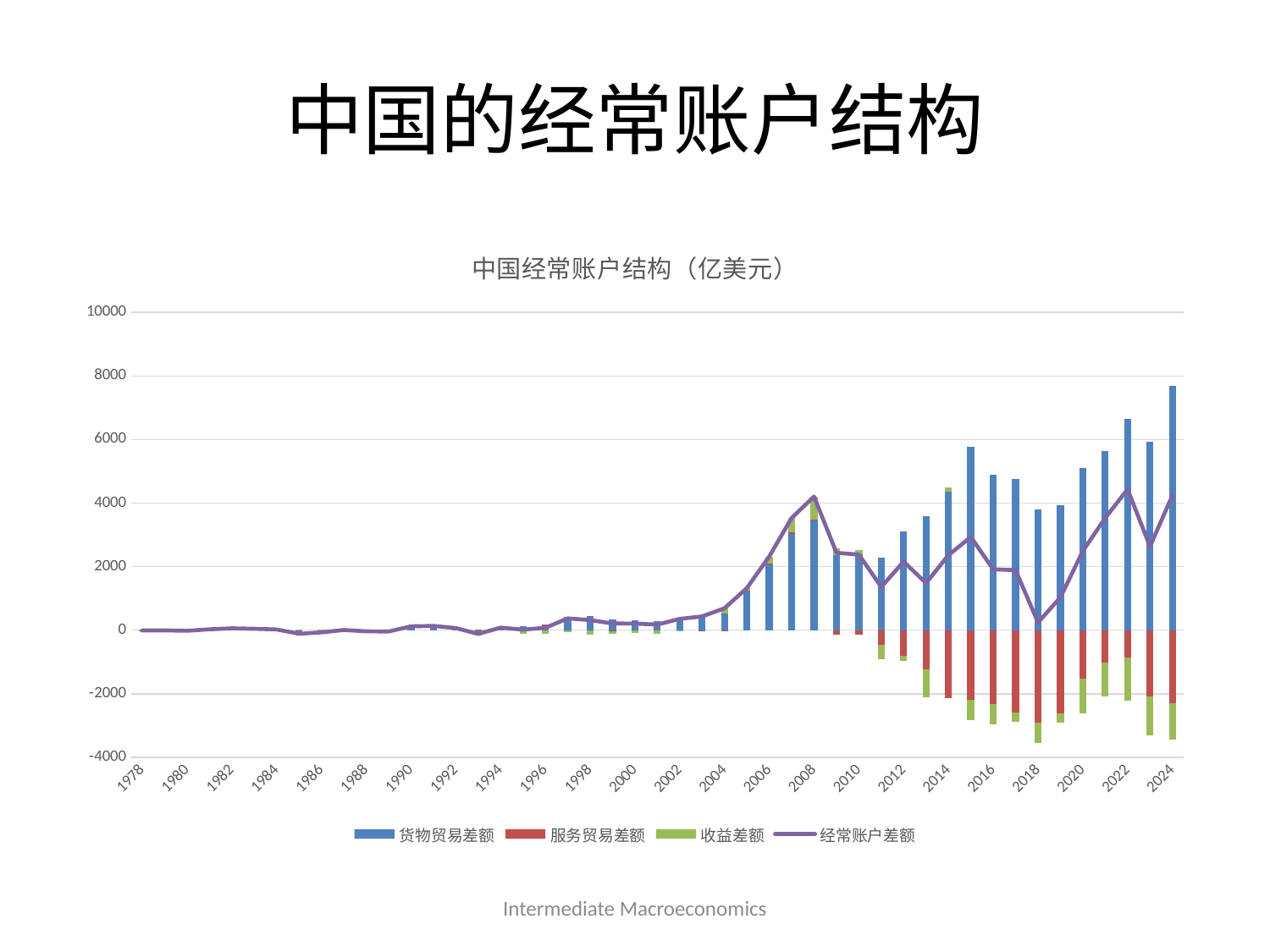

# 中国的经常账户结构

### Chart: 中国经常账户结构（亿美元）

| Category | 货物贸易差额 | 服务贸易差额 | 收益差额 | 经常账户差额 |
|---|---|---|---|---|
| 1978 | -10.4697 | -4.1359 | 5.9676 | -8.638 |
| 1979 | -18.595 | 2.86857 | 6.9661 | -8.76033 |
| 1980 | -32.7888 | 8.4189 | 4.6987 | -19.6712 |
| 1981 | 7.7378 | 13.7644 | 4.490600000000001 | 25.9928 |
| 1982 | 41.655432 | 6.464568 | 8.620000000000001 | 56.74 |
| 1983 | 17.990529 | 7.719471 | 16.69 | 42.4 |
| 1984 | -1.79366 | 2.33366 | 19.759999999999998 | 20.3 |
| 1985 | -130.762558 | 5.752558 | 10.84 | -114.17 |
| 1986 | -89.74703 | 15.84703 | 3.55 | -70.35 |
| 1987 | -13.049139 | 15.959139 | 0.0900000000000003 | 3.0 |
| 1988 | -55.559713 | 14.949713 | 2.58 | -38.03 |
| 1989 | -72.192835 | 22.912835 | 6.1 | -43.18 |
| 1990 | 69.554211 | 37.125789 | 13.290000000000001 | 119.97 |
| 1991 | 61.740808 | 54.269192 | 16.700000000000003 | 132.71 |
| 1992 | 18.528479 | 31.451521 | 14.030000000000001 | 64.01 |
| 1993 | -143.388428 | 25.468428 | -1.1199999999999992 | -119.04 |
| 1994 | 34.588888 | 38.981112 | 3.01 | 76.58 |
| 1995 | 127.61174 | -8.03174 | -103.39999999999999 | 16.18 |
| 1996 | 121.54123 | 53.95877 | -103.08000000000001 | 72.42 |
| 1997 | 365.5403 | 62.6919 | -58.60509999999999 | 369.6271 |
| 1998 | 456.269029 | -17.902134 | -123.6526 | 314.714295 |
| 1999 | 329.234164 | -22.82461 | -95.26817 | 211.141384 |
| 2000 | 299.196668 | -11.338152 | -83.54236200000001 | 204.316154 |
| 2001 | 281.829945 | -0.967742 | -106.809453 | 174.05275 |
| 2002 | 376.859867 | -3.033154 | -19.60703000000001 | 354.219682 |
| 2003 | 398.009051 | -39.79776 | 72.304538 | 430.515829 |
| 2004 | 513.902427 | -2.158602 | 177.665781 | 689.409607 |
| 2005 | 1242.875978 | 3.391998 | 77.51696299999998 | 1323.784938 |
| 2006 | 2067.7482 | 21.441045 | 229.24116599999996 | 2318.430411 |
| 2007 | 3028.462644 | 51.897644 | 451.466485 | 3531.826772 |
| 2008 | 3444.676173 | 43.649158 | 717.35983 | 4205.685161 |
| 2009 | 2354.767073 | -153.463059 | 231.261666 | 2432.565679 |
| 2010 | 2380.864695 | -150.625978 | 147.865179 | 2378.103896 |
| 2011 | 2287.007526 | -467.970137 | -458.06977299999994 | 1360.967616 |
| 2012 | 3115.697532 | -797.248764 | -164.531292 | 2153.917475 |
| 2013 | 3589.812977 | -1236.017361 | -871.756117 | 1482.039499 |
| 2014 | 4350.416218 | -2137.423749 | 147.473309 | 2360.465779 |
| 2015 | 5761.910724 | -2183.203081 | -648.484472 | 2930.22317 |
| 2016 | 4888.829994 | -2331.459111 | -644.000523 | 1913.370359 |
| 2017 | 4759.414131 | -2589.315132 | -283.337738 | 1886.761261 |
| 2018 | 3800.735186 | -2921.683702 | -637.742393 | 241.309092 |
| 2019 | 3929.933282 | -2611.490309 | -289.34421299999997 | 1029.09876 |
| 2020 | 5111.029796 | -1525.303714 | -1097.369642 | 2488.356439 |
| 2021 | 5627.059462 | -1012.116534 | -1086.085381 | 3528.857546 |
| 2022 | 6650.490506 | -874.401109 | -1342.346827 | 4433.742571 |
| 2023 | 5940.410297 | -2084.655581 | -1221.931183 | 2633.823534 |
| 2024 | 7679.761985 | -2290.181802 | -1150.388036 | 4239.192147 |
Intermediate Macroeconomics